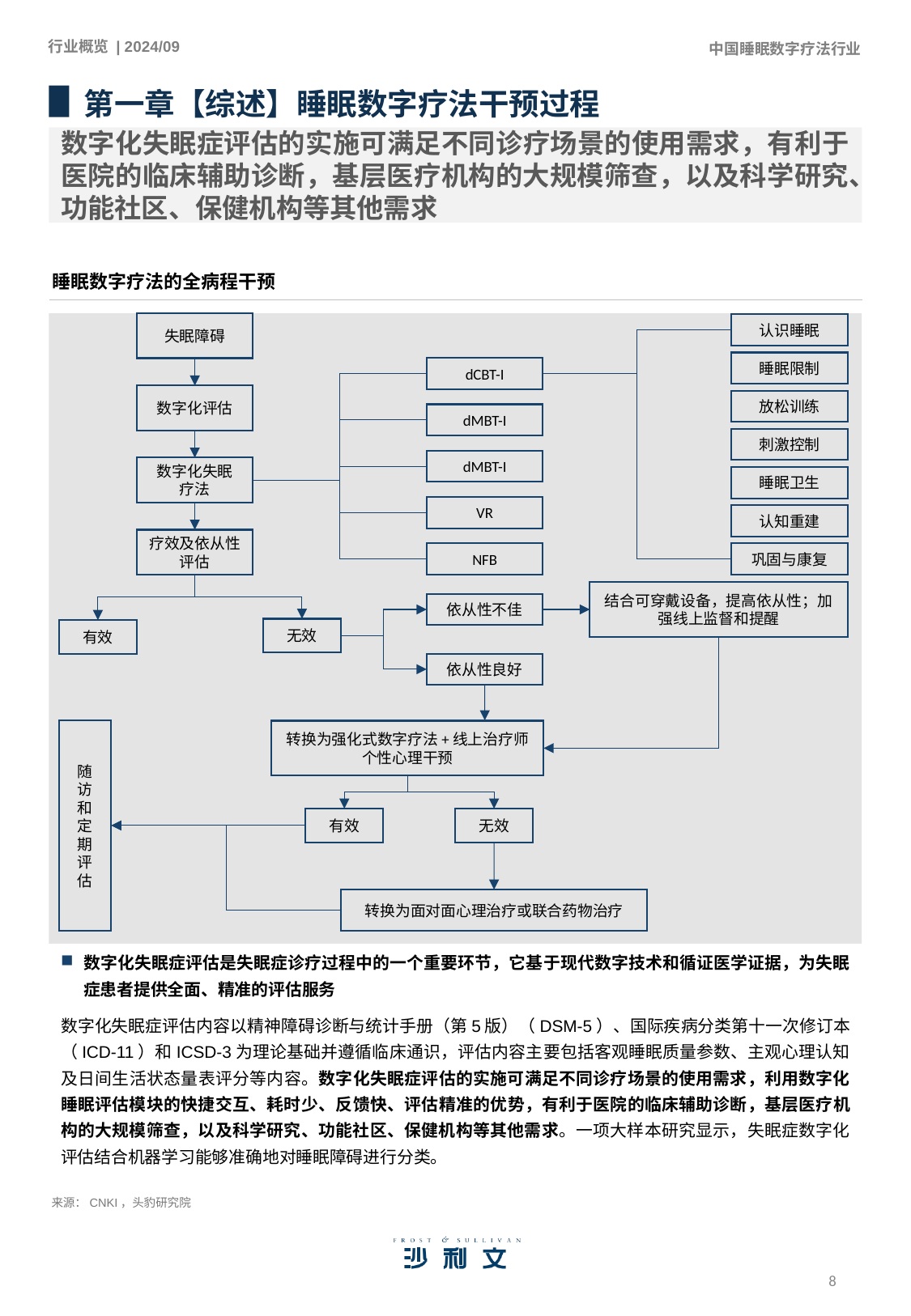

第一章【综述】睡眠数字疗法干预过程

数字化失眠症评估的实施可满足不同诊疗场景的使用需求，有利于医院的临床辅助诊断，基层医疗机构的大规模筛查，以及科学研究、功能社区、保健机构等其他需求
睡眠数字疗法的全病程干预

失眠障碍
认识睡眠
睡眠限制
dCBT-I
数字化评估
放松训练
dMBT-I
刺激控制
dMBT-I
数字化失眠
疗法
睡眠卫生
VR
认知重建
疗效及依从性评估
NFB
巩固与康复
结合可穿戴设备，提高依从性；加强线上监督和提醒
依从性不佳
无效
有效
依从性良好
随访和定期评估
转换为强化式数字疗法+线上治疗师个性心理干预
有效
无效
转换为面对面心理治疗或联合药物治疗
数字化失眠症评估是失眠症诊疗过程中的一个重要环节，它基于现代数字技术和循证医学证据，为失眠症患者提供全面、精准的评估服务
数字化失眠症评估内容以精神障碍诊断与统计手册（第5版）（DSM‑5）、国际疾病分类第十一次修订本（ICD‑11）和ICSD‑3为理论基础并遵循临床通识，评估内容主要包括客观睡眠质量参数、主观心理认知及日间生活状态量表评分等内容。数字化失眠症评估的实施可满足不同诊疗场景的使用需求，利用数字化睡眠评估模块的快捷交互、耗时少、反馈快、评估精准的优势，有利于医院的临床辅助诊断，基层医疗机构的大规模筛查，以及科学研究、功能社区、保健机构等其他需求。一项大样本研究显示，失眠症数字化评估结合机器学习能够准确地对睡眠障碍进行分类。
来源：CNKI，头豹研究院